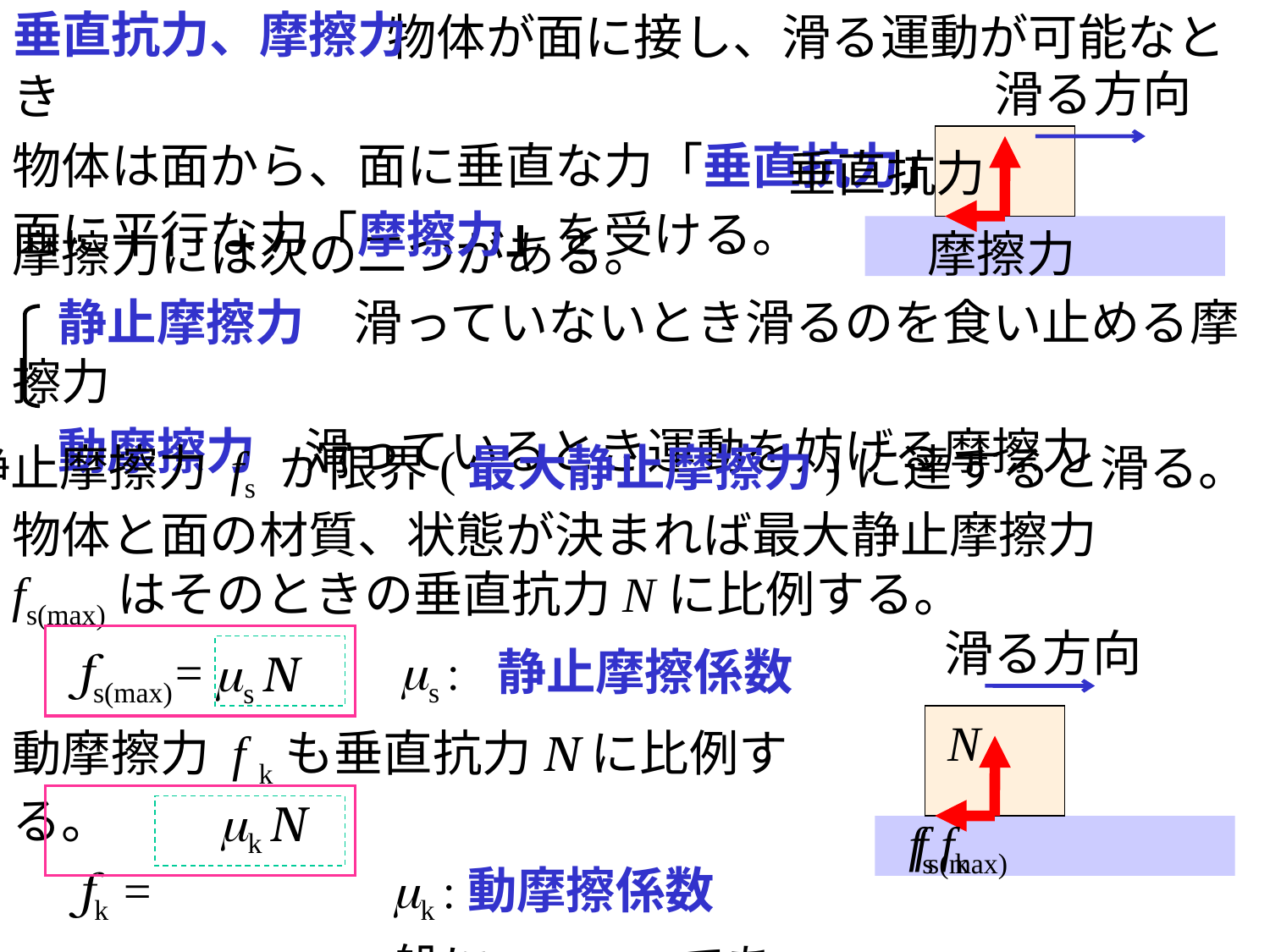

物体が面に接し、滑る運動が可能なとき
物体は面から、面に垂直な力「垂直抗力」、
面に平行な力「摩擦力」を受ける。
# 垂直抗力、摩擦力
滑る方向

垂直抗力

摩擦力には次の二つがある。
   静止摩擦力　滑っていないとき滑るのを食い止める摩擦力
   動摩擦力　滑っているとき運動を妨げる摩擦力

摩擦力

静止摩擦力 fs が限界(最大静止摩擦力)に達すると滑る。
物体と面の材質、状態が決まれば最大静止摩擦力 fs(max)はそのときの垂直抗力Nに比例する。
     fs(max)=　           μs : 静止摩擦係数
滑る方向

μs N

N
動摩擦力 f kも垂直抗力Nに比例する。
     fk =　               μk :動摩擦係数
                             一般にμs > μk  である。

μk N

fs
fs(max)
 fk